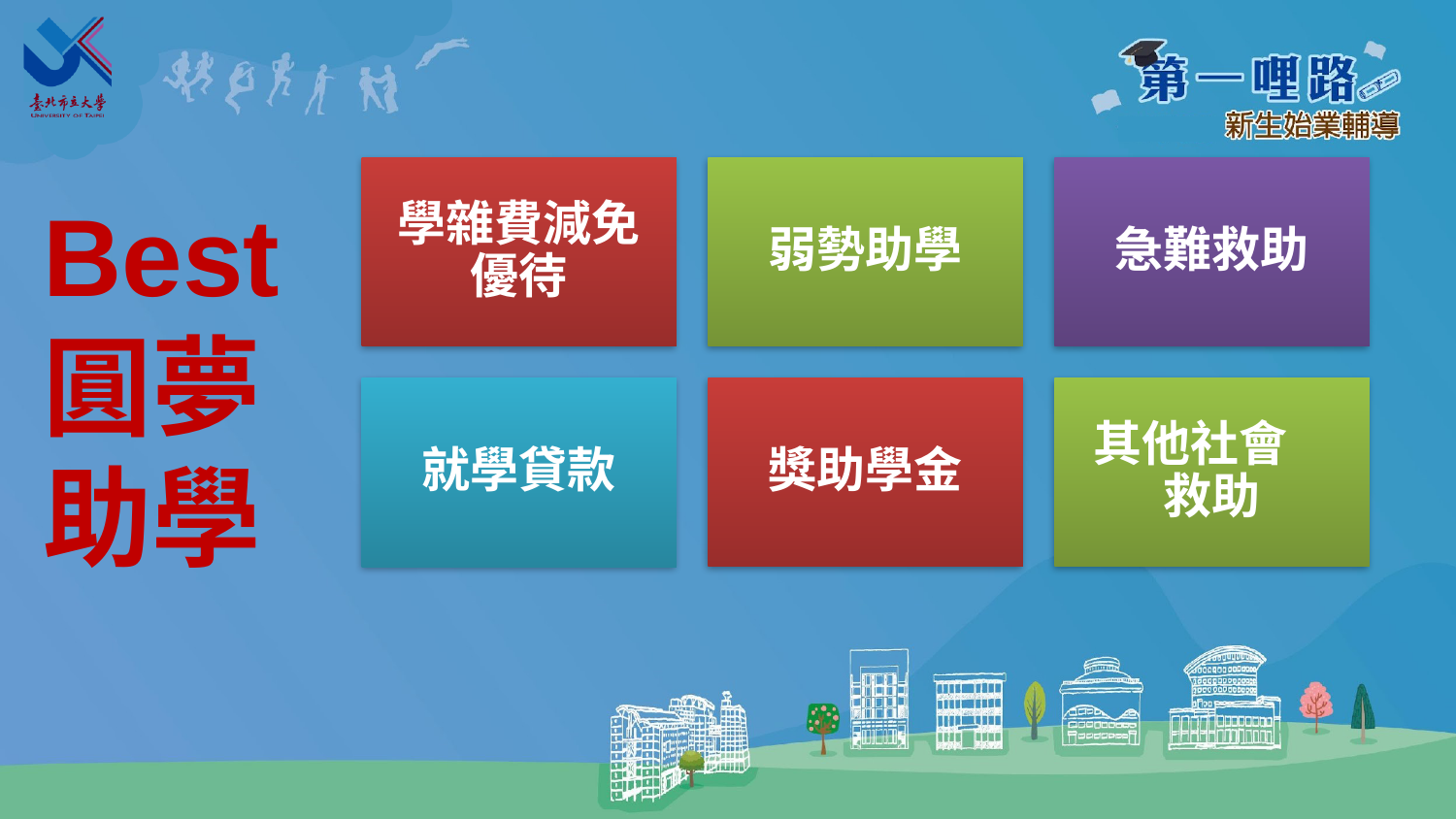

學雜費減免優待

弱勢助學

急難救助
獎助學金

其他社會     救助

就學貸款
Best圓夢助學